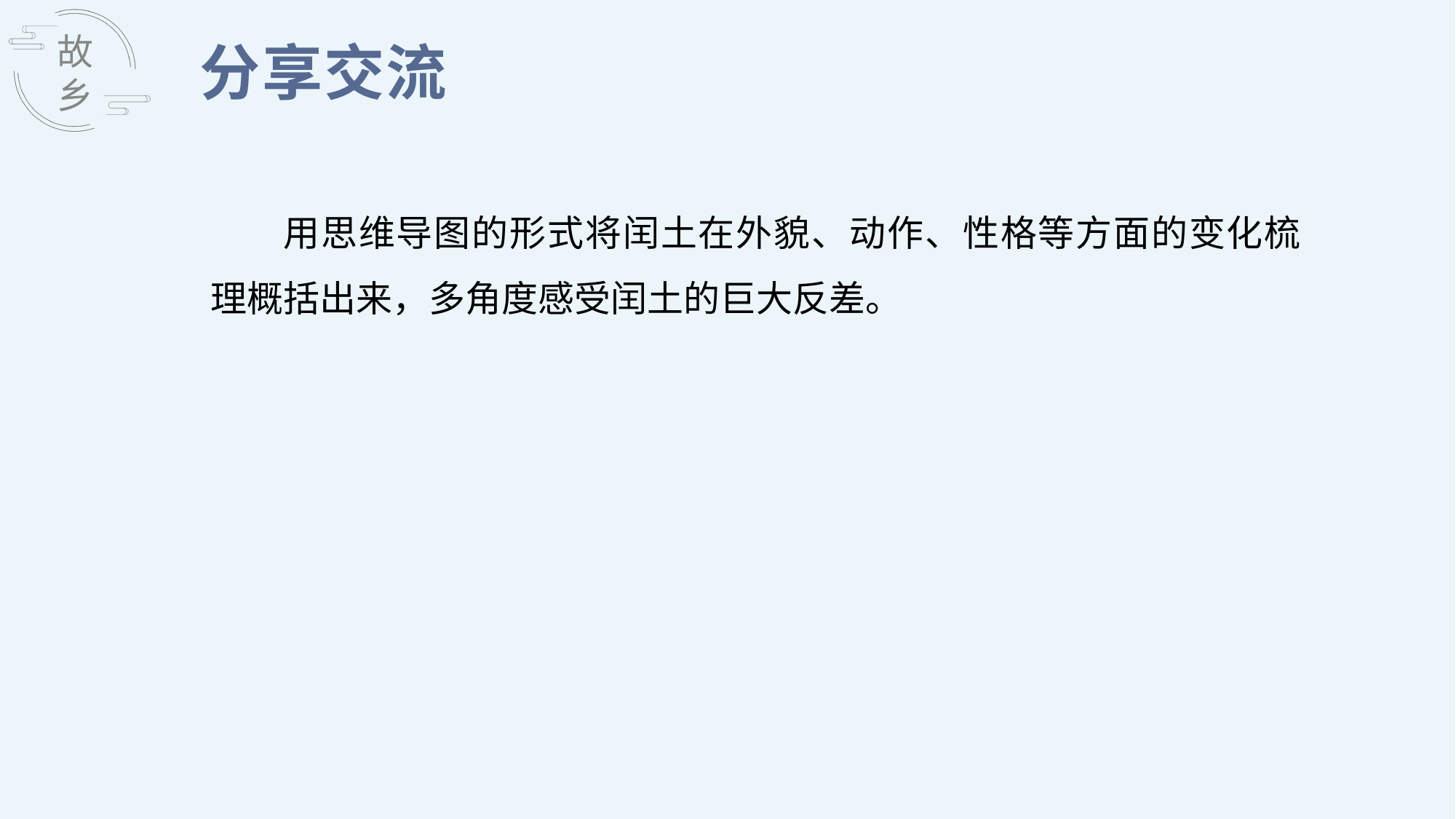

分享交流
用思维导图的形式将闰土在外貌、动作、性格等方面的变化梳理概括出来，多角度感受闰土的巨大反差。